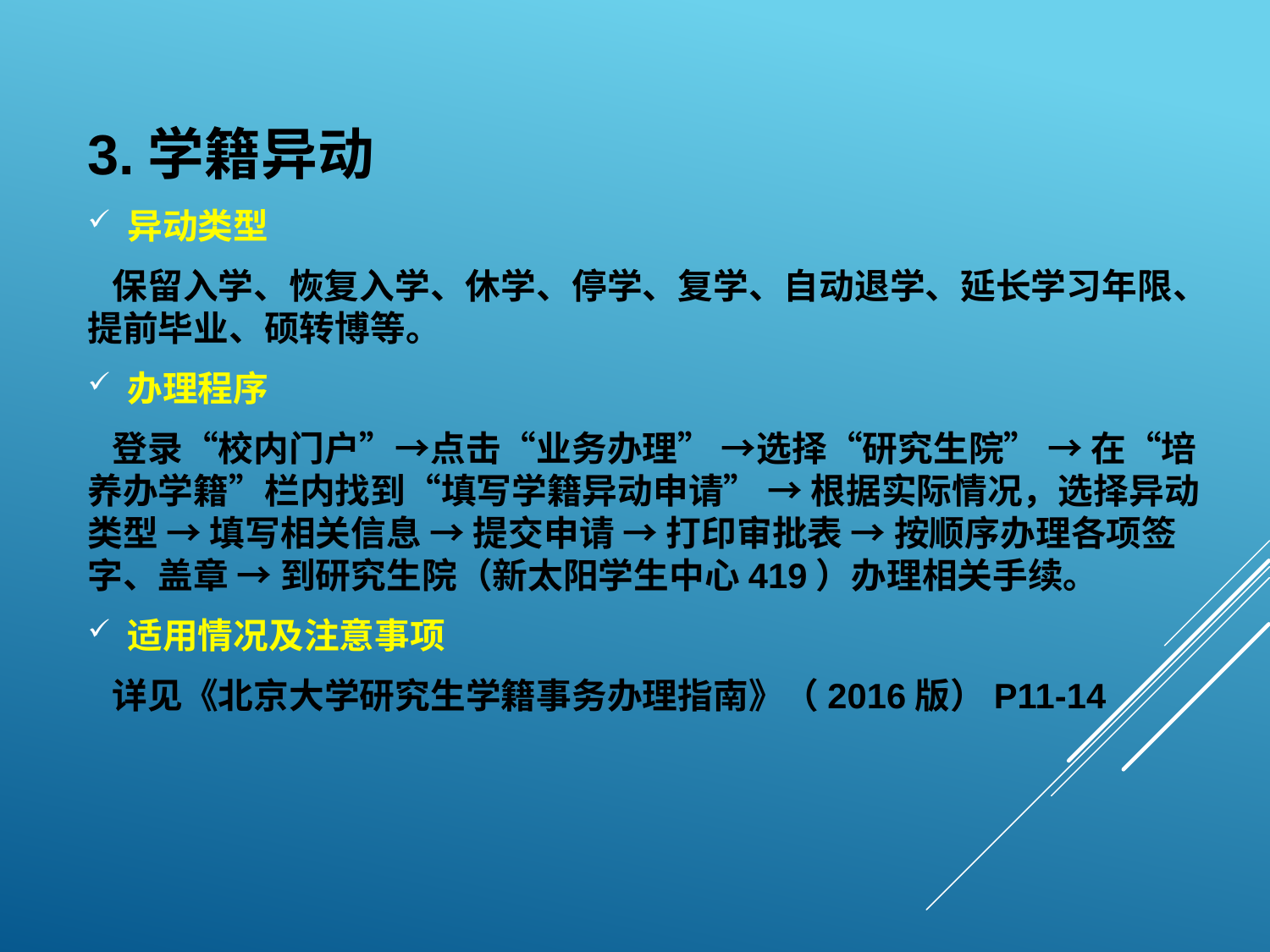

3.学籍异动
异动类型
  保留入学、恢复入学、休学、停学、复学、自动退学、延长学习年限、提前毕业、硕转博等。
办理程序
  登录“校内门户”→点击“业务办理” →选择“研究生院” → 在“培养办学籍”栏内找到“填写学籍异动申请” → 根据实际情况，选择异动类型 → 填写相关信息 → 提交申请 → 打印审批表 → 按顺序办理各项签字、盖章 → 到研究生院（新太阳学生中心419）办理相关手续。
适用情况及注意事项
  详见《北京大学研究生学籍事务办理指南》（2016版）P11-14